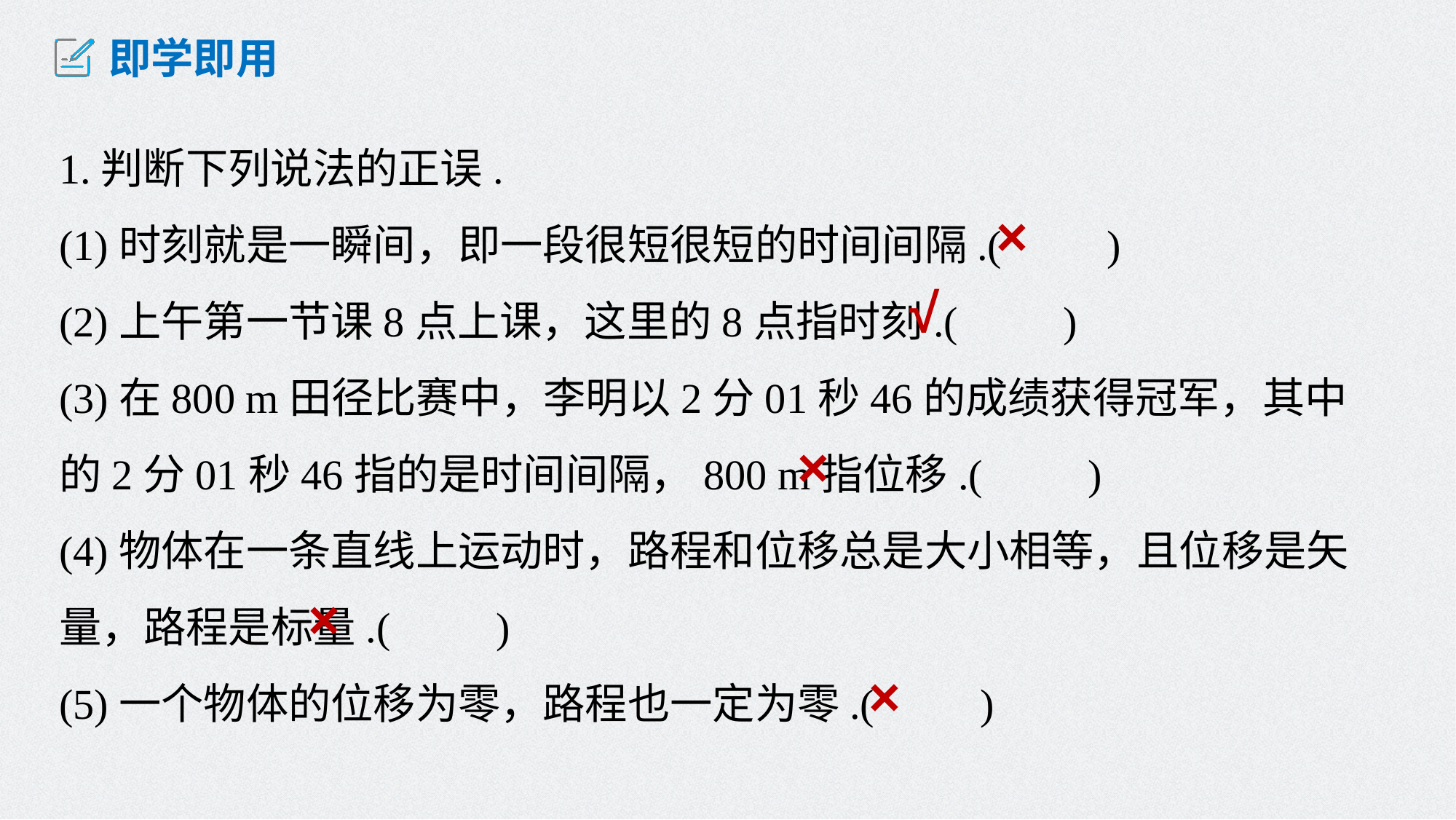

即学即用

1.判断下列说法的正误.
(1)时刻就是一瞬间，即一段很短很短的时间间隔.(　　)
(2)上午第一节课8点上课，这里的8点指时刻.(　　)
(3)在800 m田径比赛中，李明以2分01秒46的成绩获得冠军，其中的2分01秒46指的是时间间隔，800 m指位移.(　　)
(4)物体在一条直线上运动时，路程和位移总是大小相等，且位移是矢量，路程是标量.(　　)
(5)一个物体的位移为零，路程也一定为零.(　　)
×
√
×
×
×